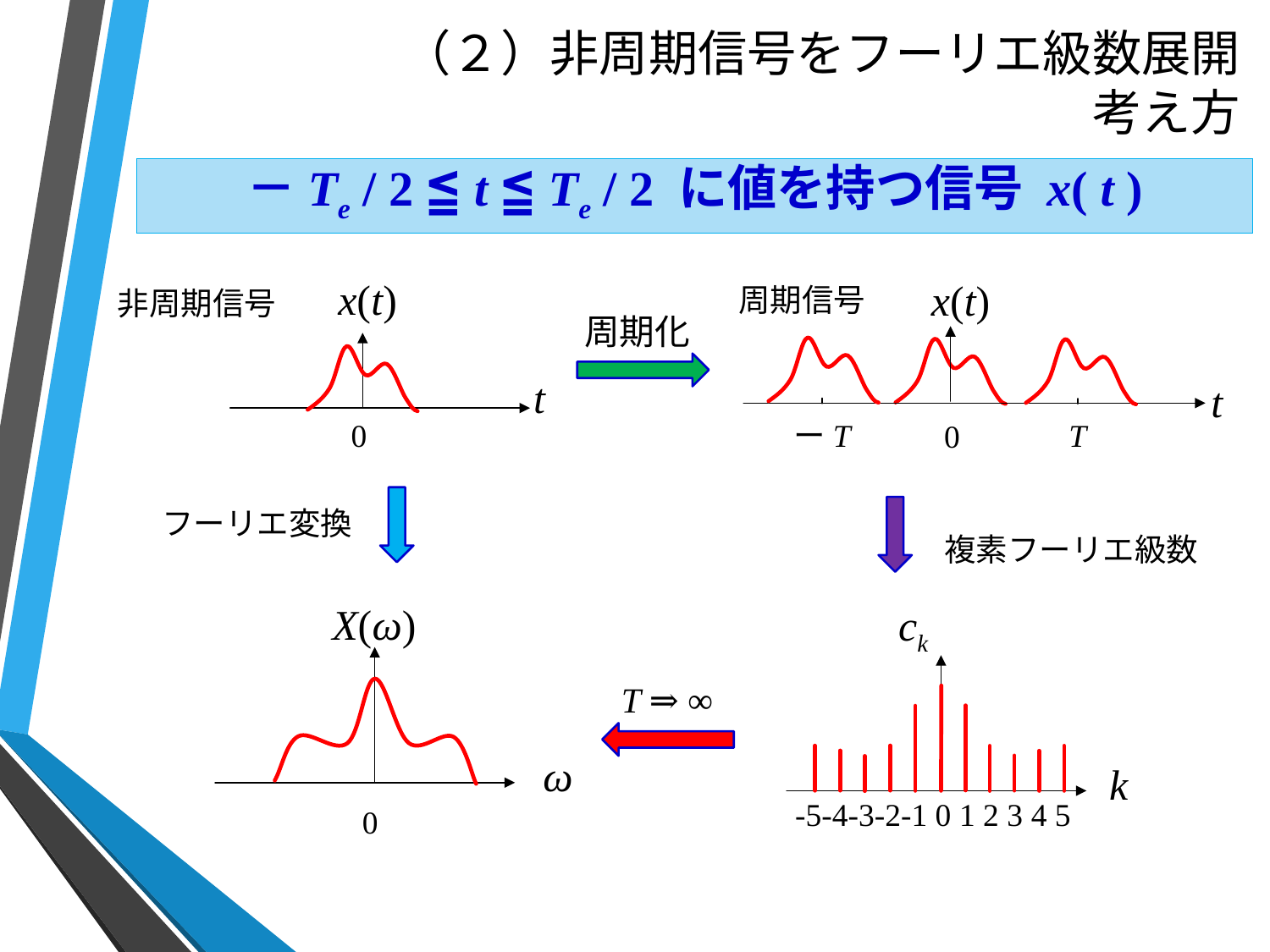

# （２）非周期信号をフーリエ級数展開 考え方
－Te / 2 ≦ t ≦ Te / 2 に値を持つ信号 x( t )
周期信号
x(t)

t
0
ーT
T
非周期信号
x(t)

t
0
周期化

フーリエ変換

複素フーリエ級数
X(ω)

ω
0
ck
k
-5-4-3-2-1 0 1 2 3 4 5
 T ⇒ ∞